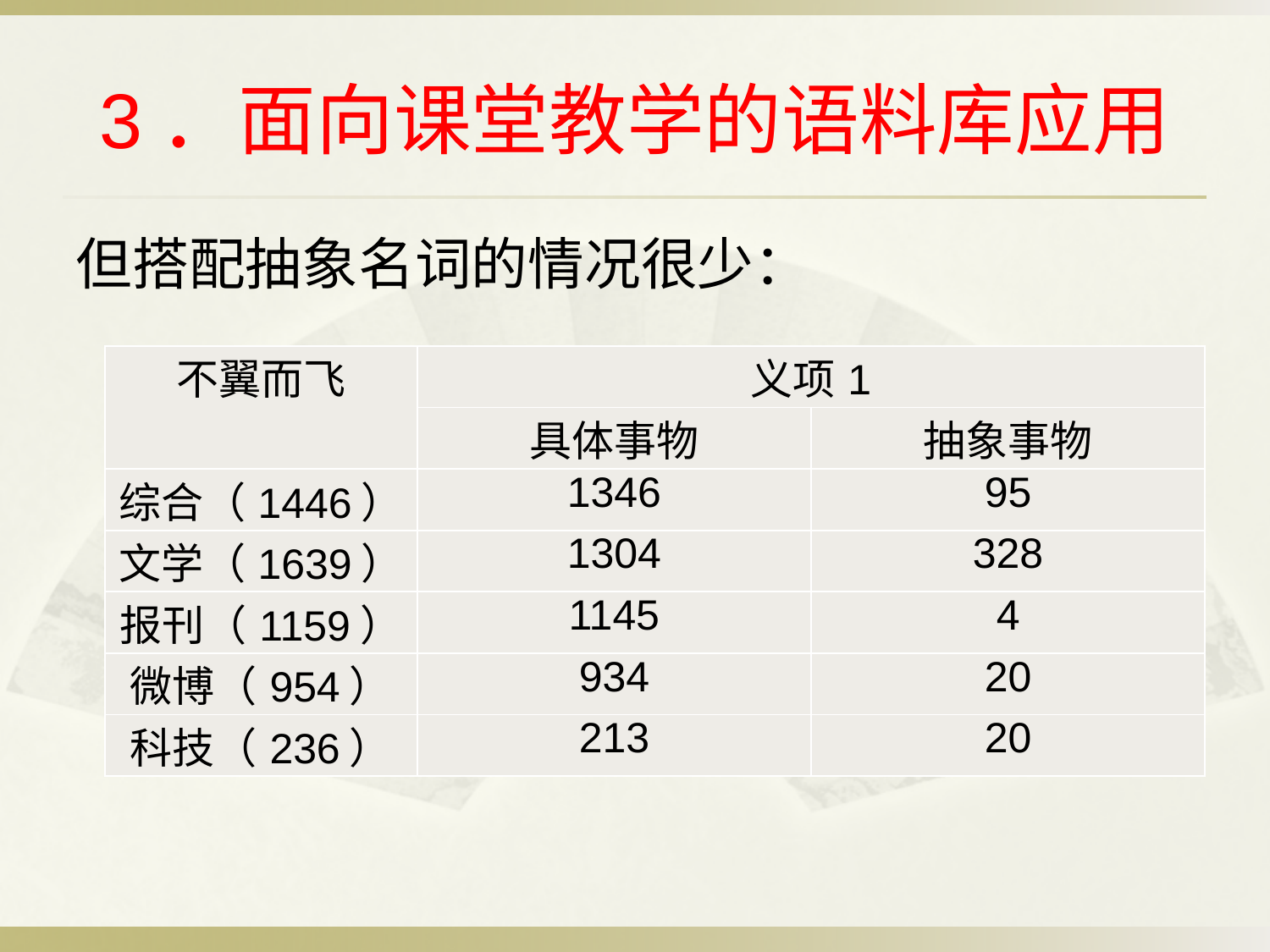

# 3．面向课堂教学的语料库应用
但搭配抽象名词的情况很少：

| 不翼而飞 | 义项1 |  |
| --- | --- | --- |
|  | 具体事物 | 抽象事物 |
| 综合（1446） | 1346 | 95 |
| 文学（1639） | 1304 | 328 |
| 报刊（1159） | 1145 | 4 |
| 微博（954） | 934 | 20 |
| 科技（236） | 213 | 20 |